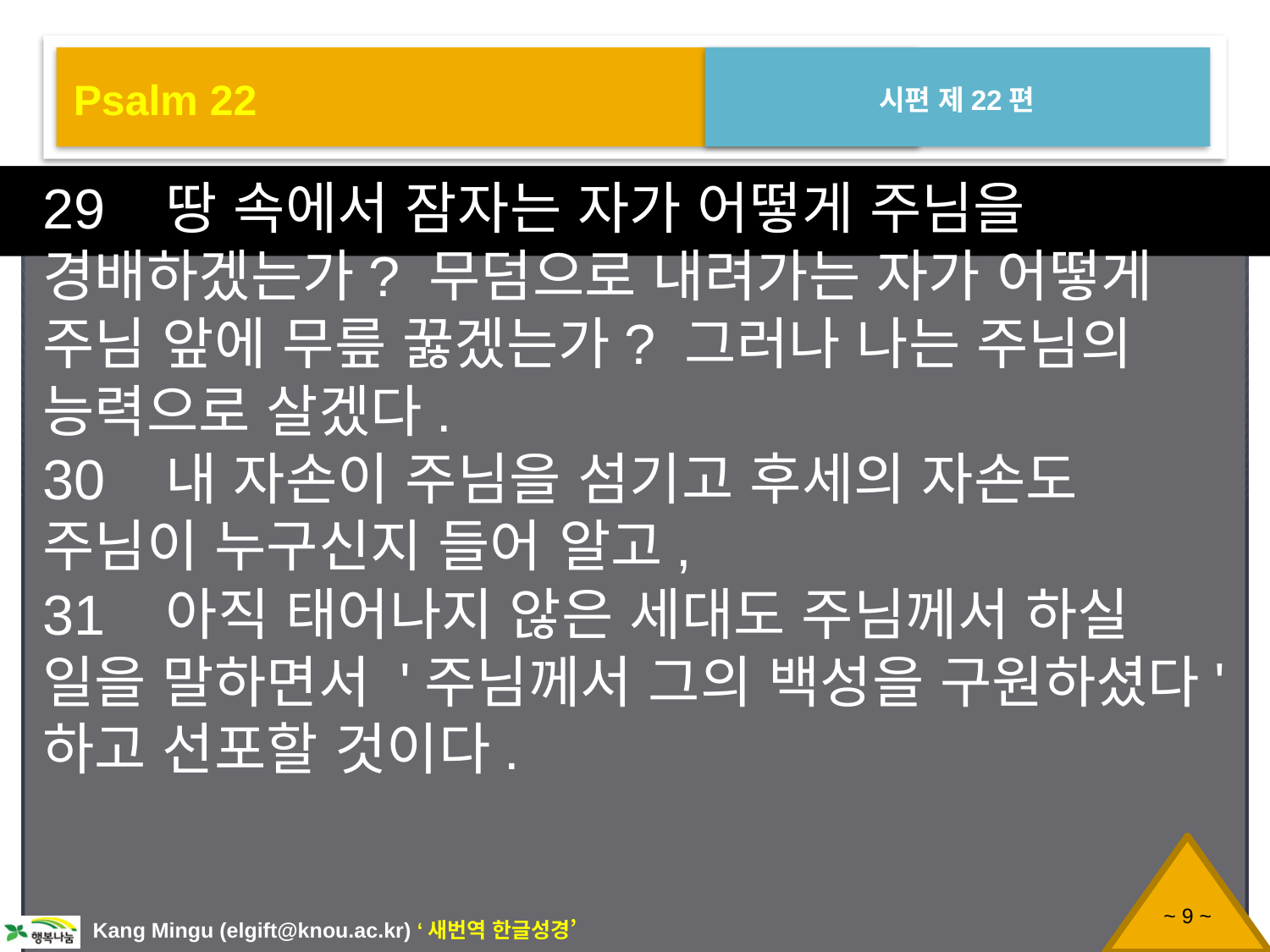

Psalm 22
시편 제22편
29   땅 속에서 잠자는 자가 어떻게 주님을 경배하겠는가? 무덤으로 내려가는 자가 어떻게 주님 앞에 무릎 꿇겠는가? 그러나 나는 주님의 능력으로 살겠다.
30   내 자손이 주님을 섬기고 후세의 자손도 주님이 누구신지 들어 알고,
31   아직 태어나지 않은 세대도 주님께서 하실 일을 말하면서 '주님께서 그의 백성을 구원하셨다' 하고 선포할 것이다.